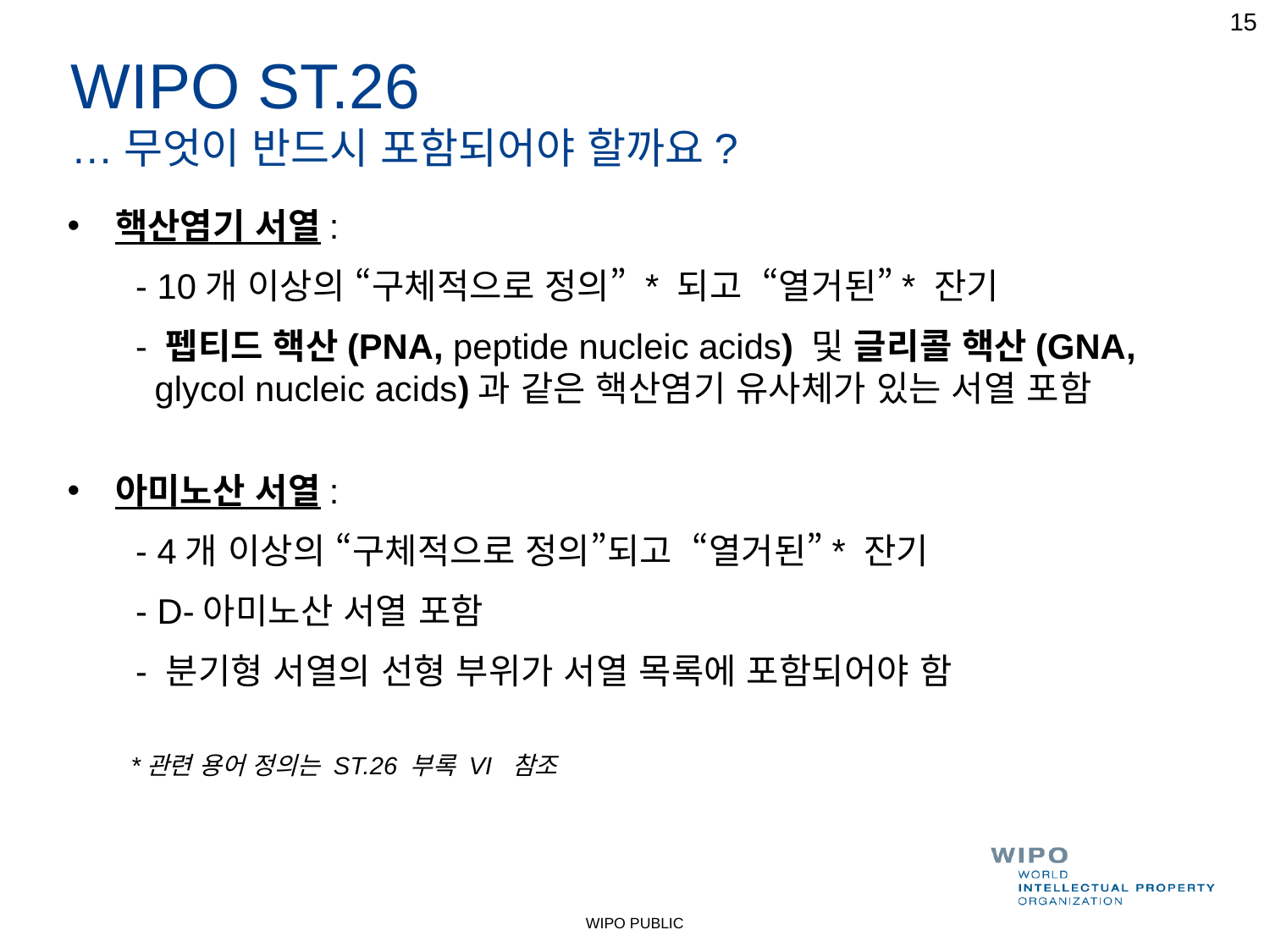

15
WIPO ST.26
…무엇이 반드시 포함되어야 할까요?
핵산염기 서열:
       - 10개 이상의 “구체적으로 정의” * 되고  “열거된”* 잔기
       - 펩티드 핵산(PNA, peptide nucleic acids) 및 글리콜 핵산(GNA, glycol nucleic acids)과 같은 핵산염기 유사체가 있는 서열 포함

아미노산 서열:
       - 4개 이상의 “구체적으로 정의”되고  “열거된”* 잔기
       - D-아미노산 서열 포함
       - 분기형 서열의 선형 부위가 서열 목록에 포함되어야 함

*관련 용어 정의는 ST.26 부록 VI  참조